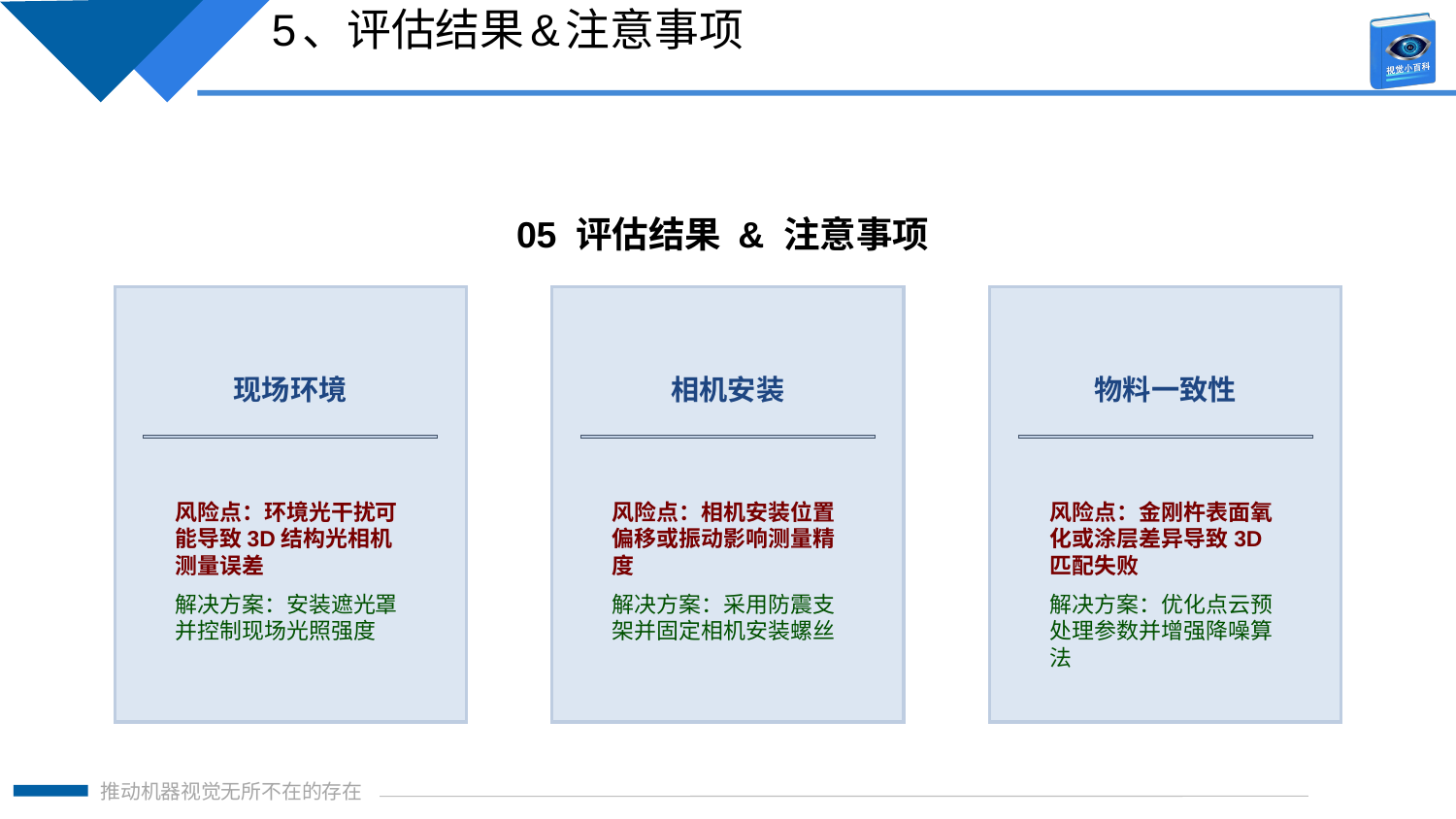

5、评估结果&注意事项

05 评估结果 & 注意事项

现场环境

相机安装

物料一致性

风险点：环境光干扰可能导致3D结构光相机测量误差
解决方案：安装遮光罩并控制现场光照强度

风险点：相机安装位置偏移或振动影响测量精度
解决方案：采用防震支架并固定相机安装螺丝

风险点：金刚杵表面氧化或涂层差异导致3D匹配失败
解决方案：优化点云预处理参数并增强降噪算法